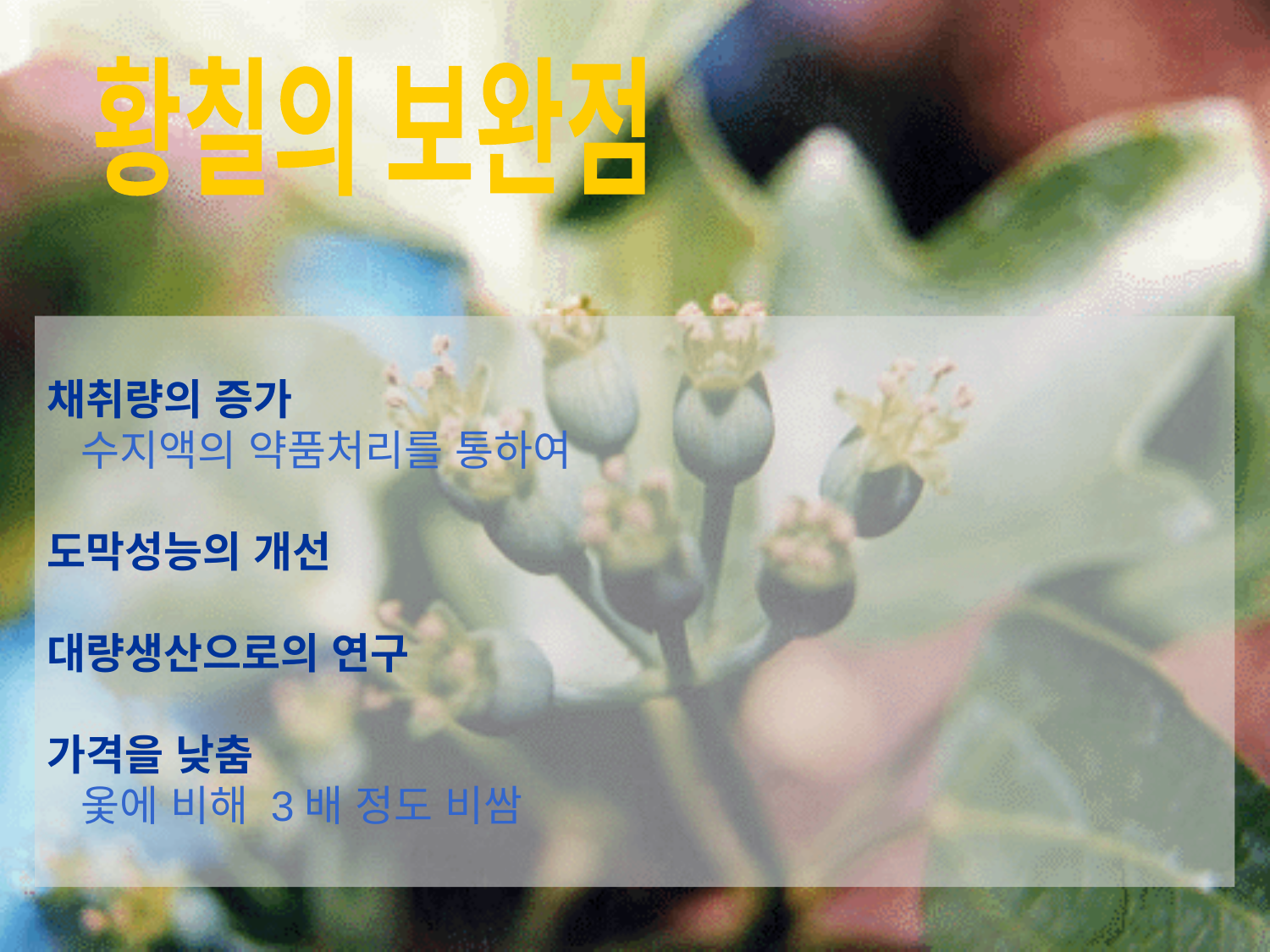

황칠의 보완점

채취량의 증가
  수지액의 약품처리를 통하여

도막성능의 개선

대량생산으로의 연구

가격을 낮춤
  옻에 비해 3배 정도 비쌈